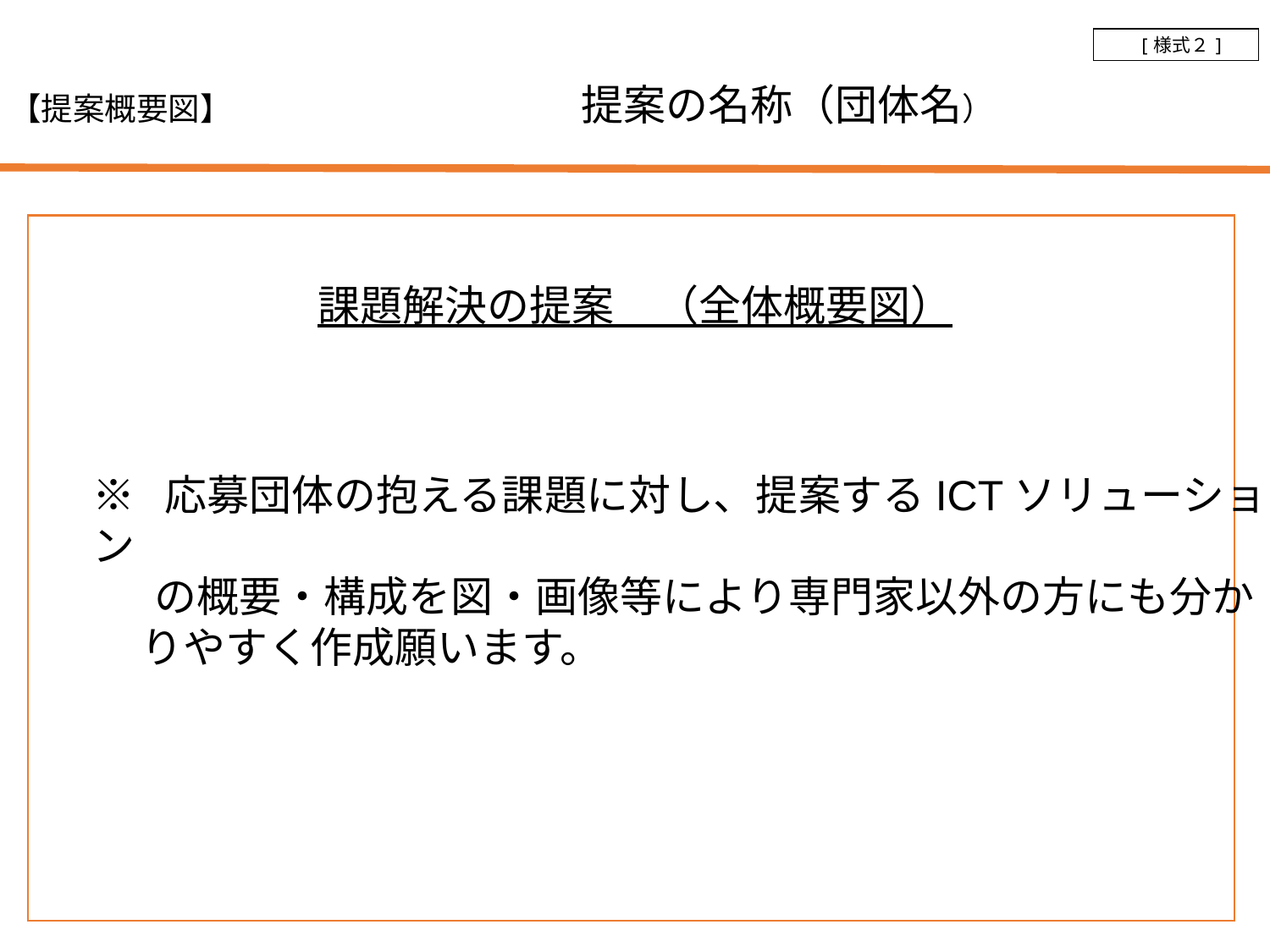

[様式２]
【提案概要図】　　　　　　　　　　　提案の名称（団体名）

課題解決の提案　（全体概要図）
※  応募団体の抱える課題に対し、提案するICTソリューション
　  の概要・構成を図・画像等により専門家以外の方にも分か
    りやすく作成願います。